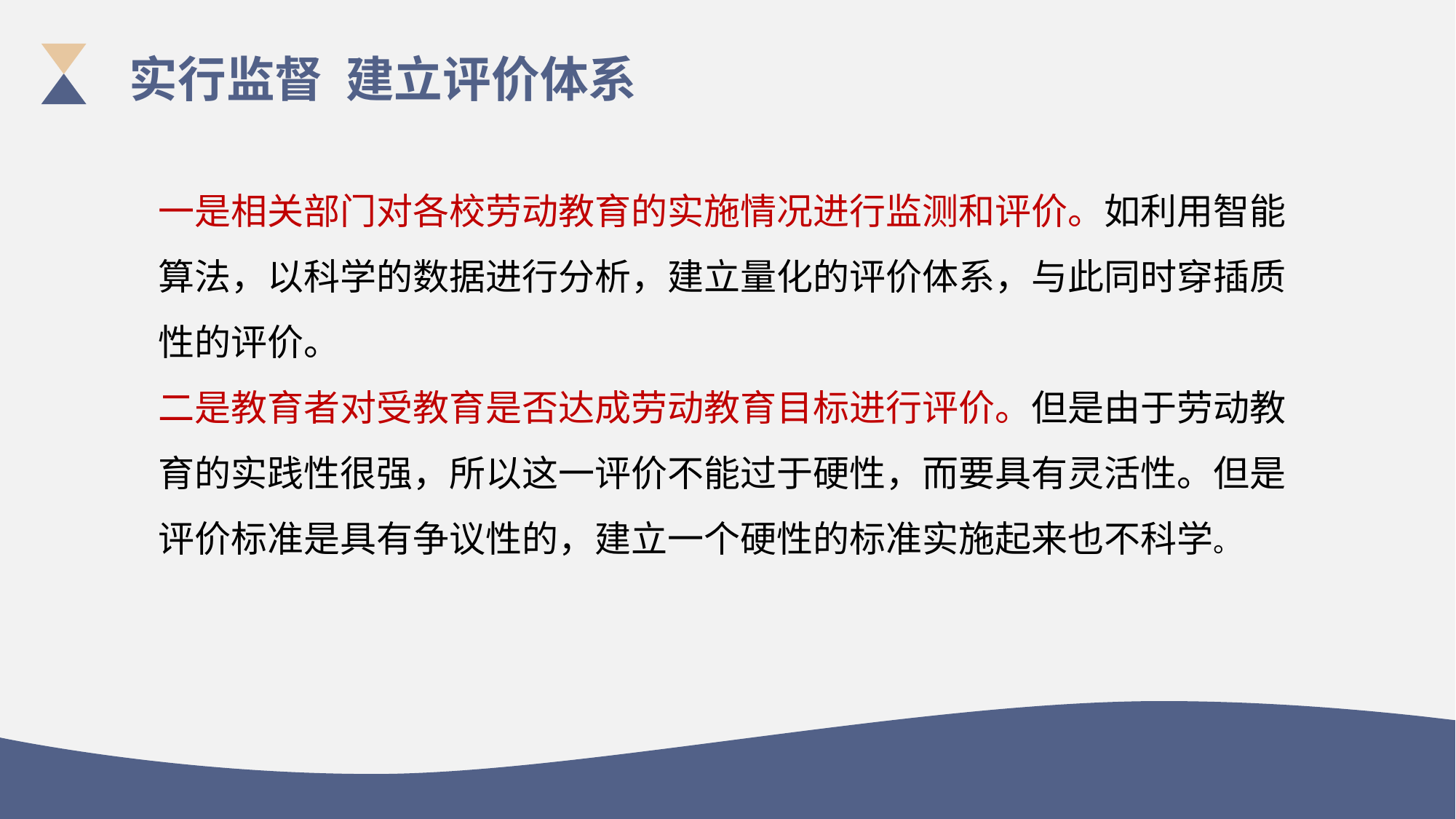

实行监督  建立评价体系
一是相关部门对各校劳动教育的实施情况进行监测和评价。如利用智能算法，以科学的数据进行分析，建立量化的评价体系，与此同时穿插质性的评价。
二是教育者对受教育是否达成劳动教育目标进行评价。但是由于劳动教育的实践性很强，所以这一评价不能过于硬性，而要具有灵活性。但是评价标准是具有争议性的，建立一个硬性的标准实施起来也不科学。